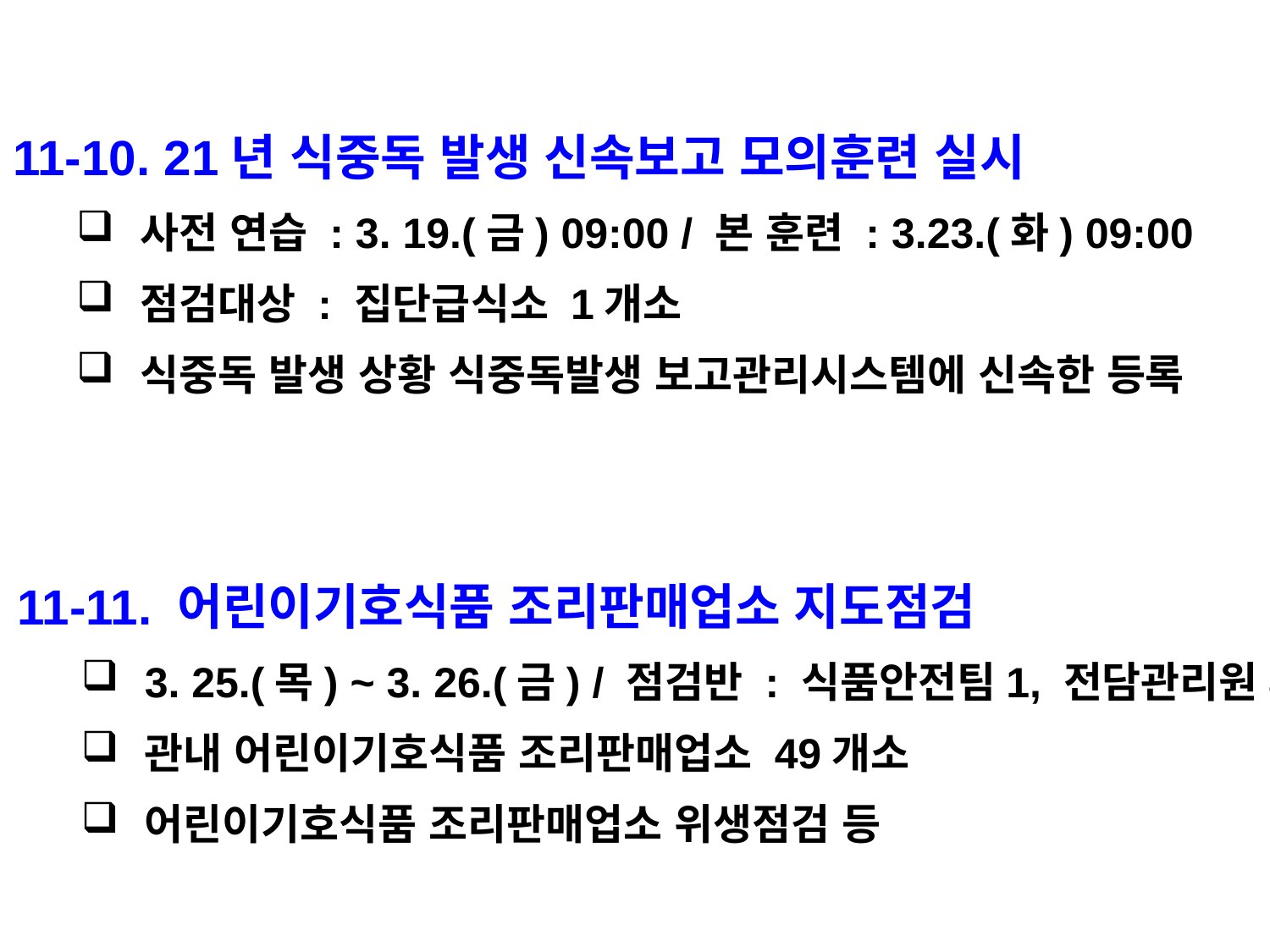

11-10. 21년 식중독 발생 신속보고 모의훈련 실시
사전 연습 : 3. 19.(금) 09:00 / 본 훈련 : 3.23.(화) 09:00
점검대상 : 집단급식소 1개소
식중독 발생 상황 식중독발생 보고관리시스템에 신속한 등록
11-11. 어린이기호식품 조리판매업소 지도점검
3. 25.(목) ~ 3. 26.(금) / 점검반 : 식품안전팀1, 전담관리원8
관내 어린이기호식품 조리판매업소 49개소
어린이기호식품 조리판매업소 위생점검 등